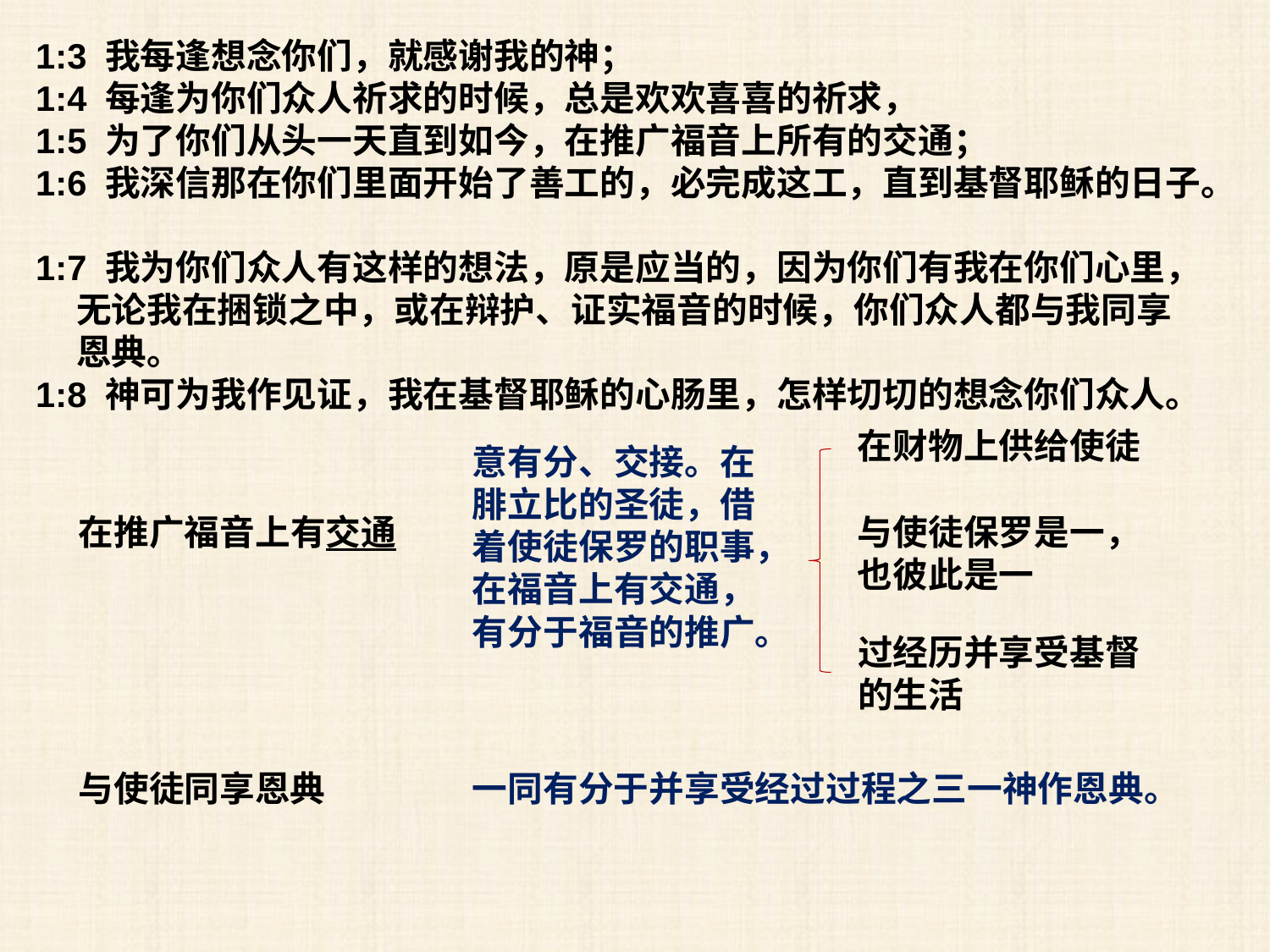

1:3 我每逢想念你们，就感谢我的神；
1:4 每逢为你们众人祈求的时候，总是欢欢喜喜的祈求，
1:5 为了你们从头一天直到如今，在推广福音上所有的交通；
1:6 我深信那在你们里面开始了善工的，必完成这工，直到基督耶稣的日子。
1:7 我为你们众人有这样的想法，原是应当的，因为你们有我在你们心里，
    无论我在捆锁之中，或在辩护、证实福音的时候，你们众人都与我同享
    恩典。
1:8 神可为我作见证，我在基督耶稣的心肠里，怎样切切的想念你们众人。
在财物上供给使徒
意有分、交接。在腓立比的圣徒，借着使徒保罗的职事，在福音上有交通，有分于福音的推广。

在推广福音上有交通
与使徒保罗是一，也彼此是一
过经历并享受基督的生活
与使徒同享恩典
一同有分于并享受经过过程之三一神作恩典。